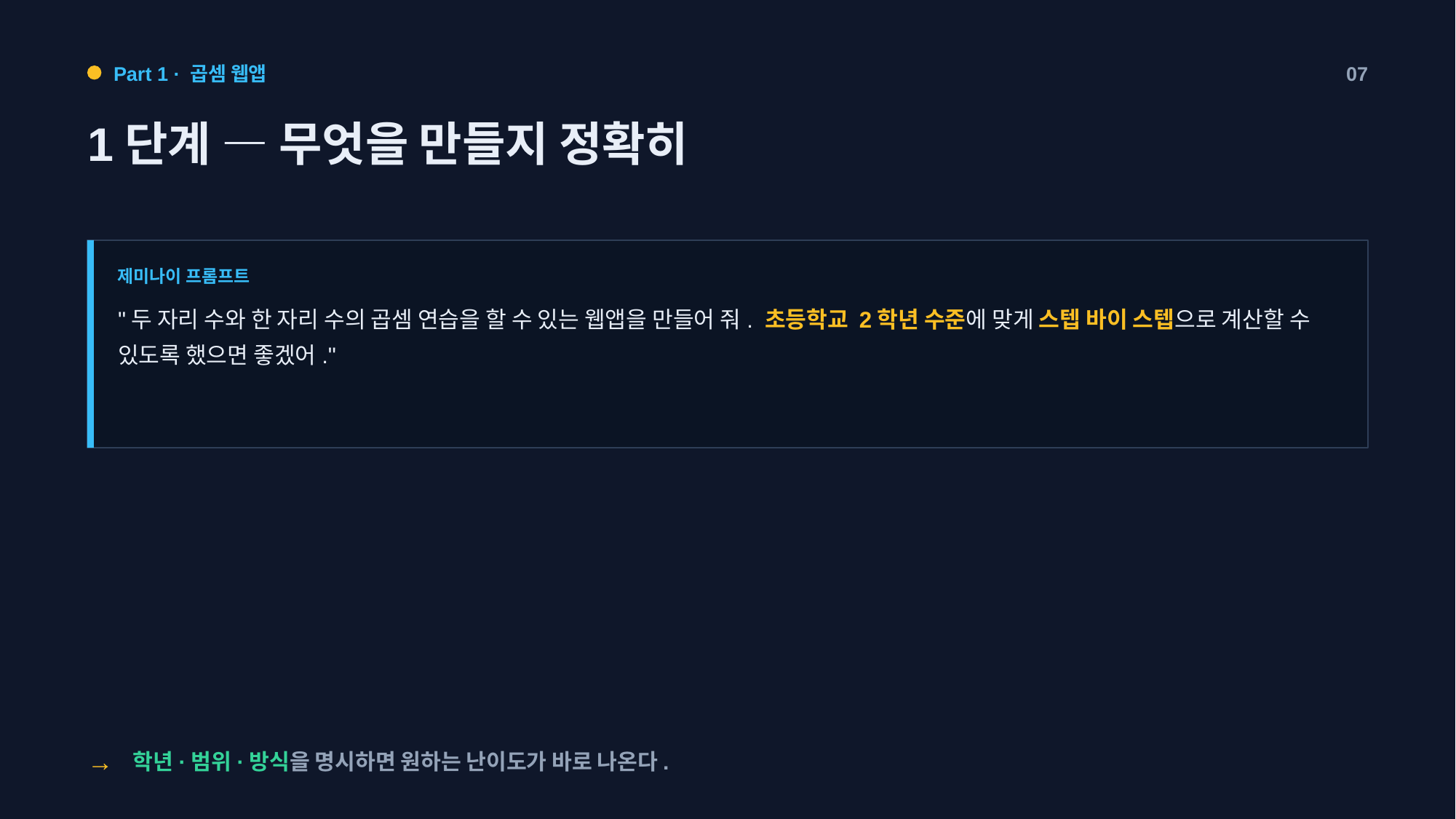

Part 1 · 곱셈 웹앱
07

1단계 — 무엇을 만들지 정확히

제미나이 프롬프트
"두 자리 수와 한 자리 수의 곱셈 연습을 할 수 있는 웹앱을 만들어 줘. 초등학교 2학년 수준에 맞게 스텝 바이 스텝으로 계산할 수 있도록 했으면 좋겠어."
→
학년·범위·방식을 명시하면 원하는 난이도가 바로 나온다.